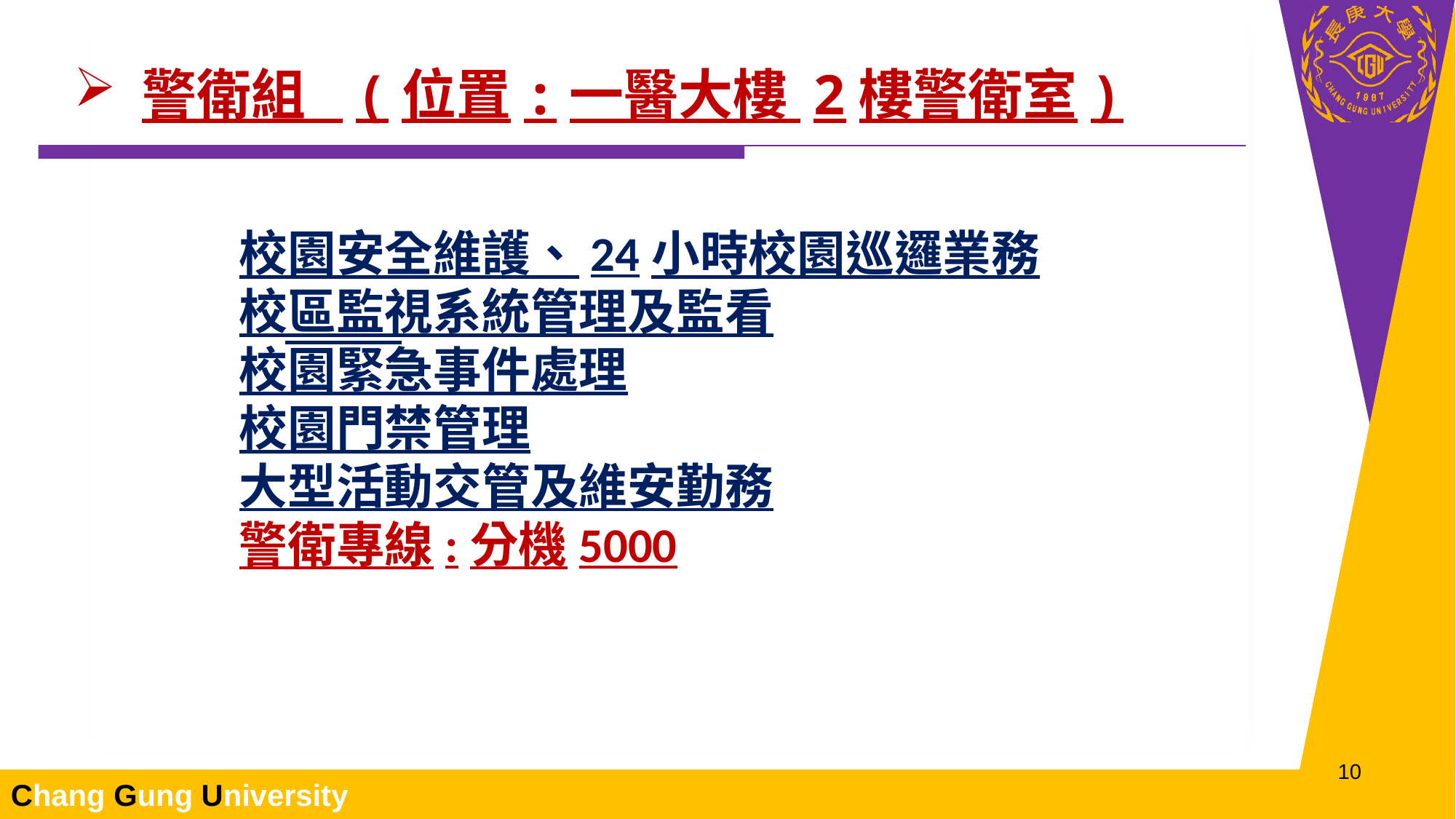

警衛組   (位置:一醫大樓 2樓警衛室)

       校園安全維護、24小時校園巡邏業務
       校區監視系統管理及監看
       校園緊急事件處理
       校園門禁管理
       大型活動交管及維安勤務
       警衛專線:分機5000

10